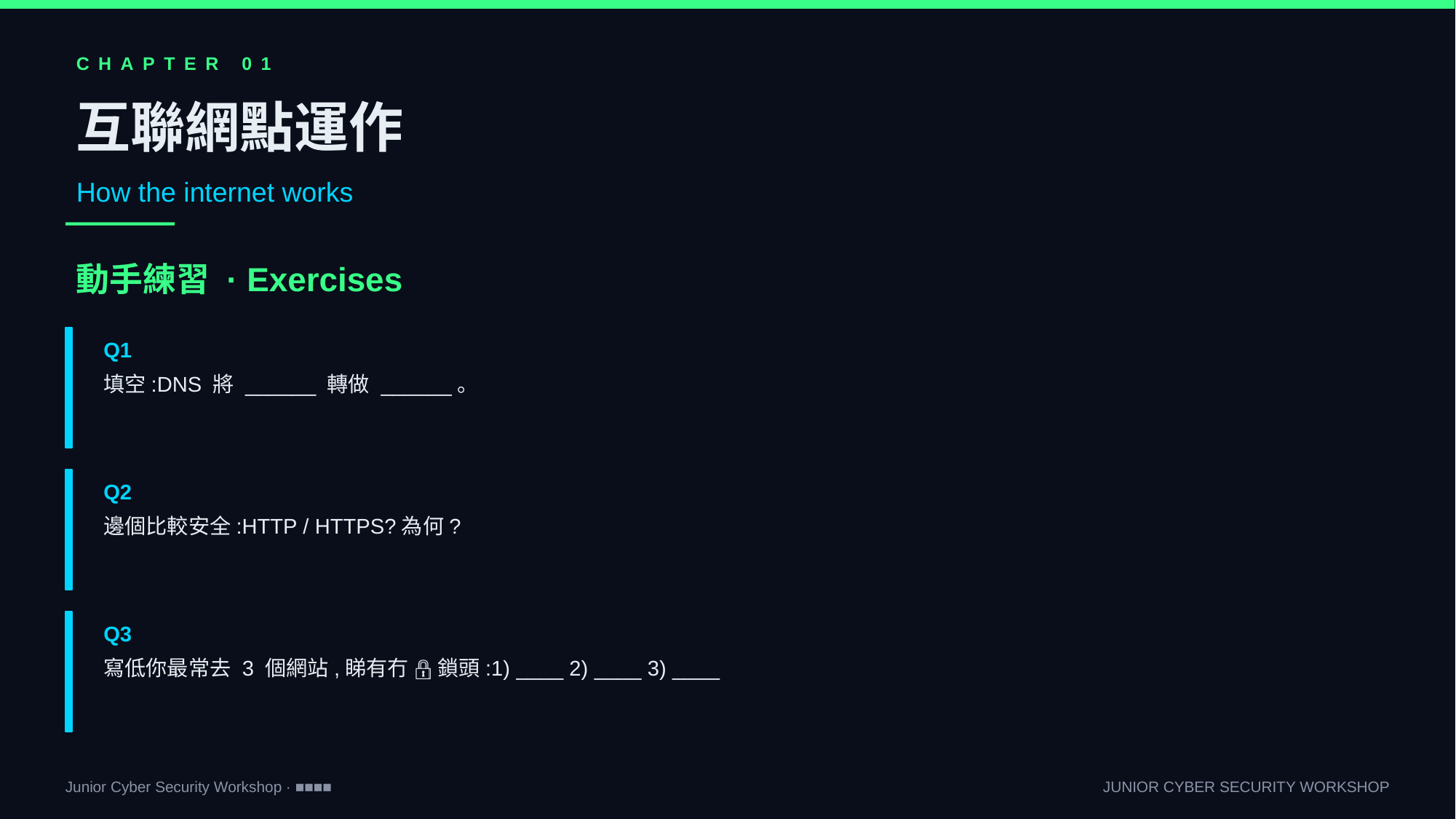

CHAPTER 01
互聯網點運作
How the internet works

動手練習 · Exercises

Q1
填空:DNS 將 ______ 轉做 ______。

Q2
邊個比較安全:HTTP / HTTPS?為何?

Q3
寫低你最常去 3 個網站,睇有冇 🔒 鎖頭:1) ____ 2) ____ 3) ____